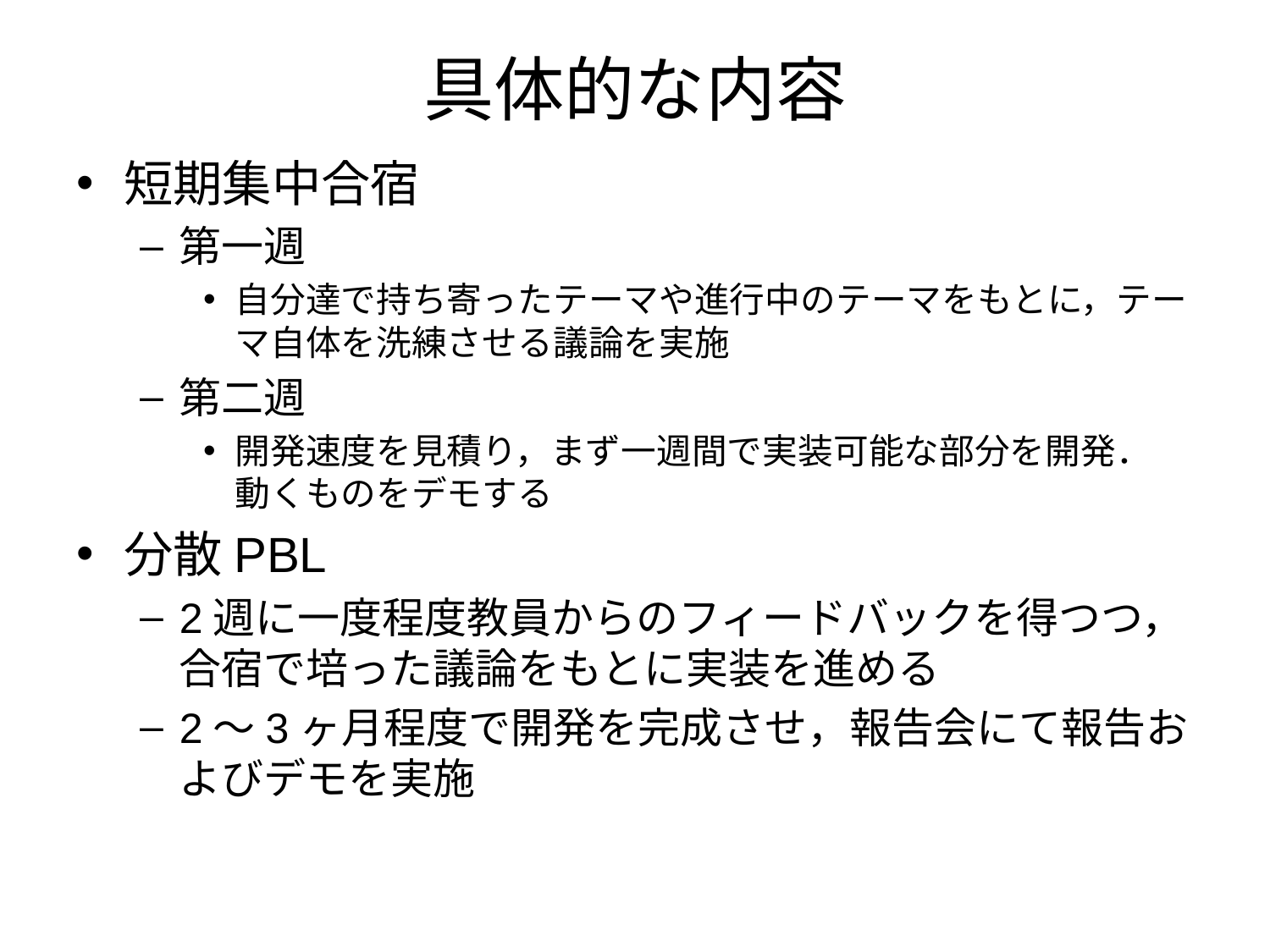

# 具体的な内容
短期集中合宿
第一週
自分達で持ち寄ったテーマや進行中のテーマをもとに，テーマ自体を洗練させる議論を実施
第二週
開発速度を見積り，まず一週間で実装可能な部分を開発．
動くものをデモする
分散PBL
2週に一度程度教員からのフィードバックを得つつ，合宿で培った議論をもとに実装を進める
2～3ヶ月程度で開発を完成させ，報告会にて報告およびデモを実施